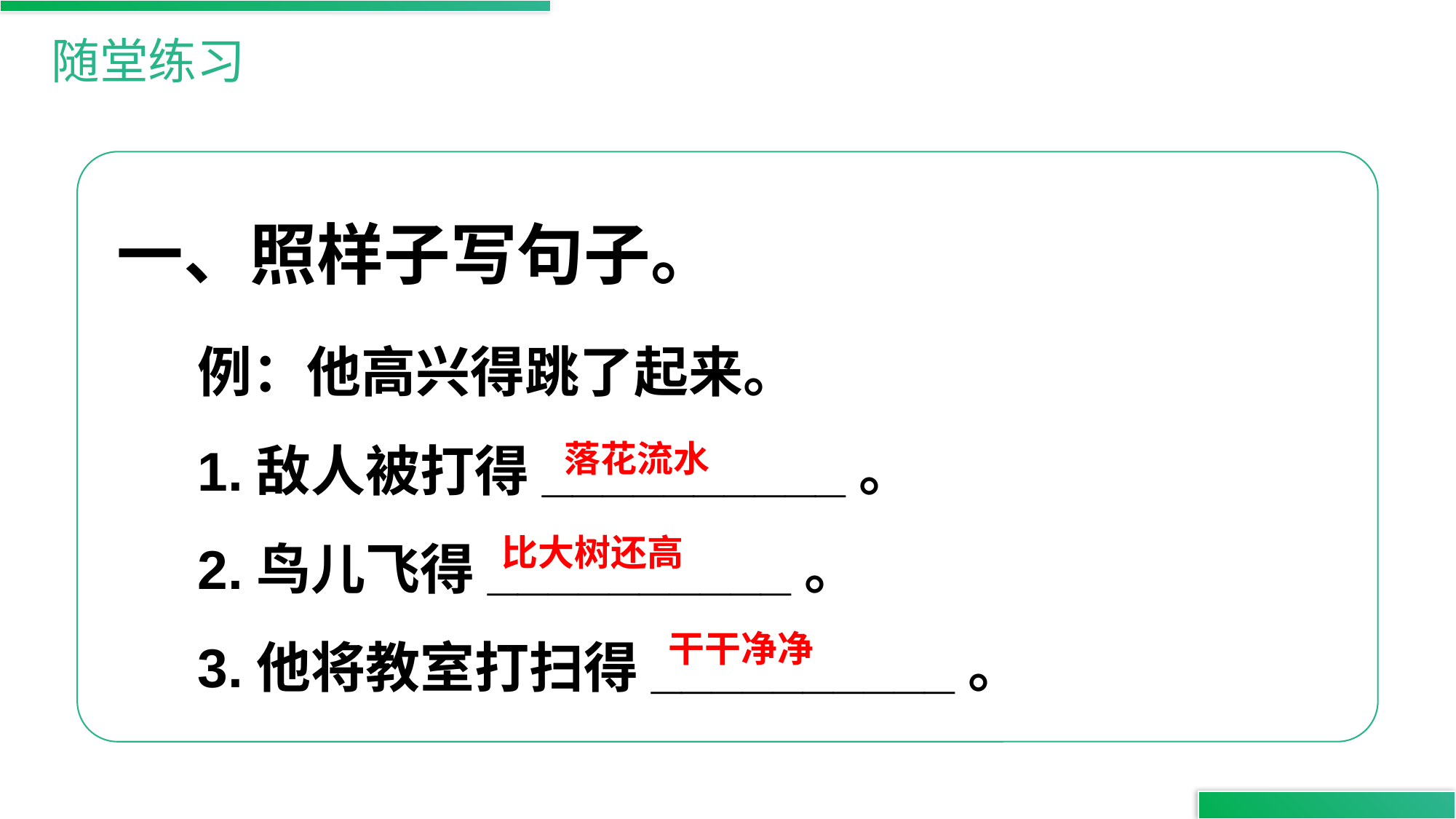

随堂练习
一、照样子写句子。
例：他高兴得跳了起来。
1.敌人被打得__________。
2.鸟儿飞得__________。
3.他将教室打扫得__________。
落花流水
比大树还高
干干净净